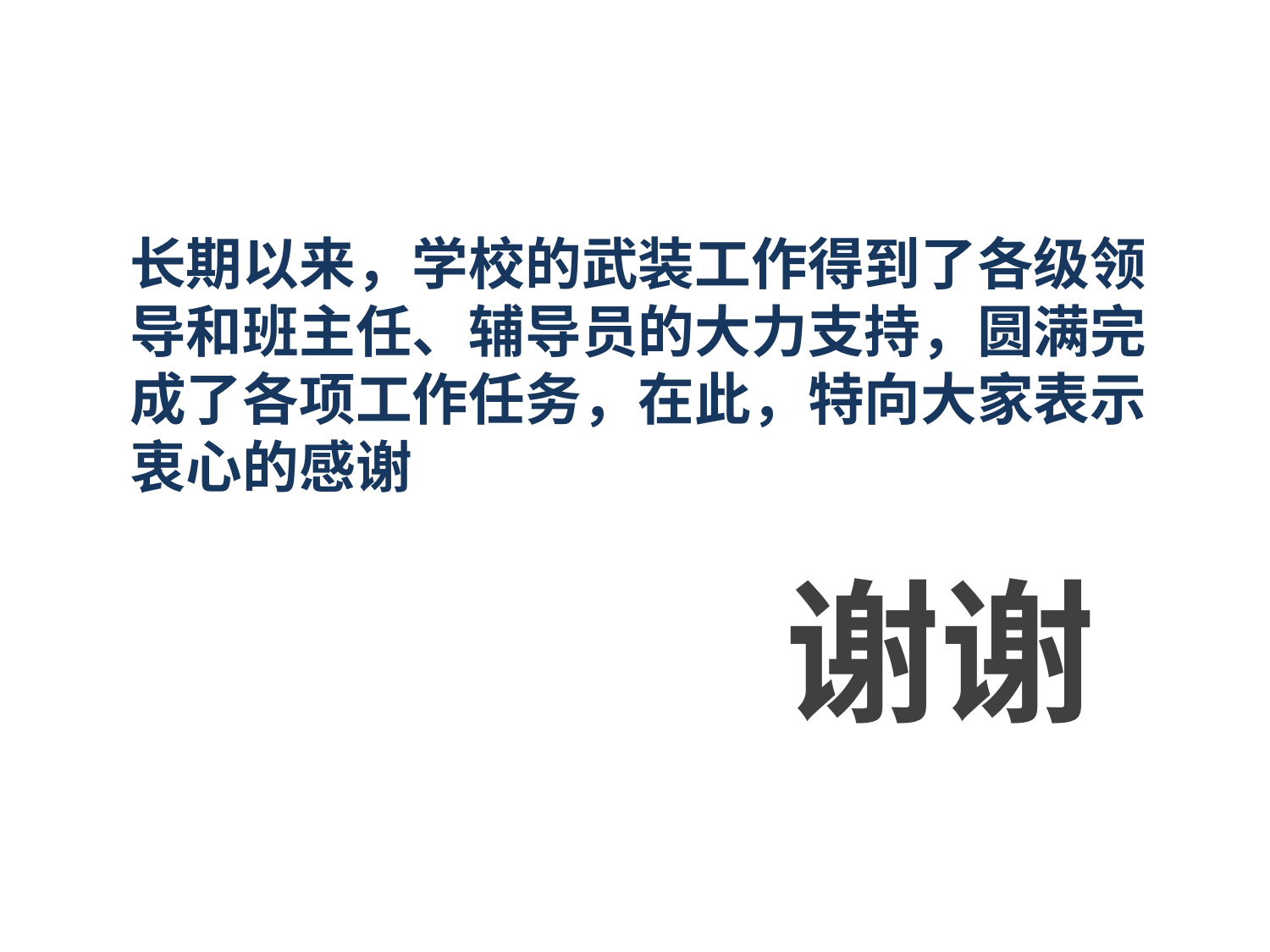

长期以来，学校的武装工作得到了各级领导和班主任、辅导员的大力支持，圆满完成了各项工作任务，在此，特向大家表示衷心的感谢
谢谢